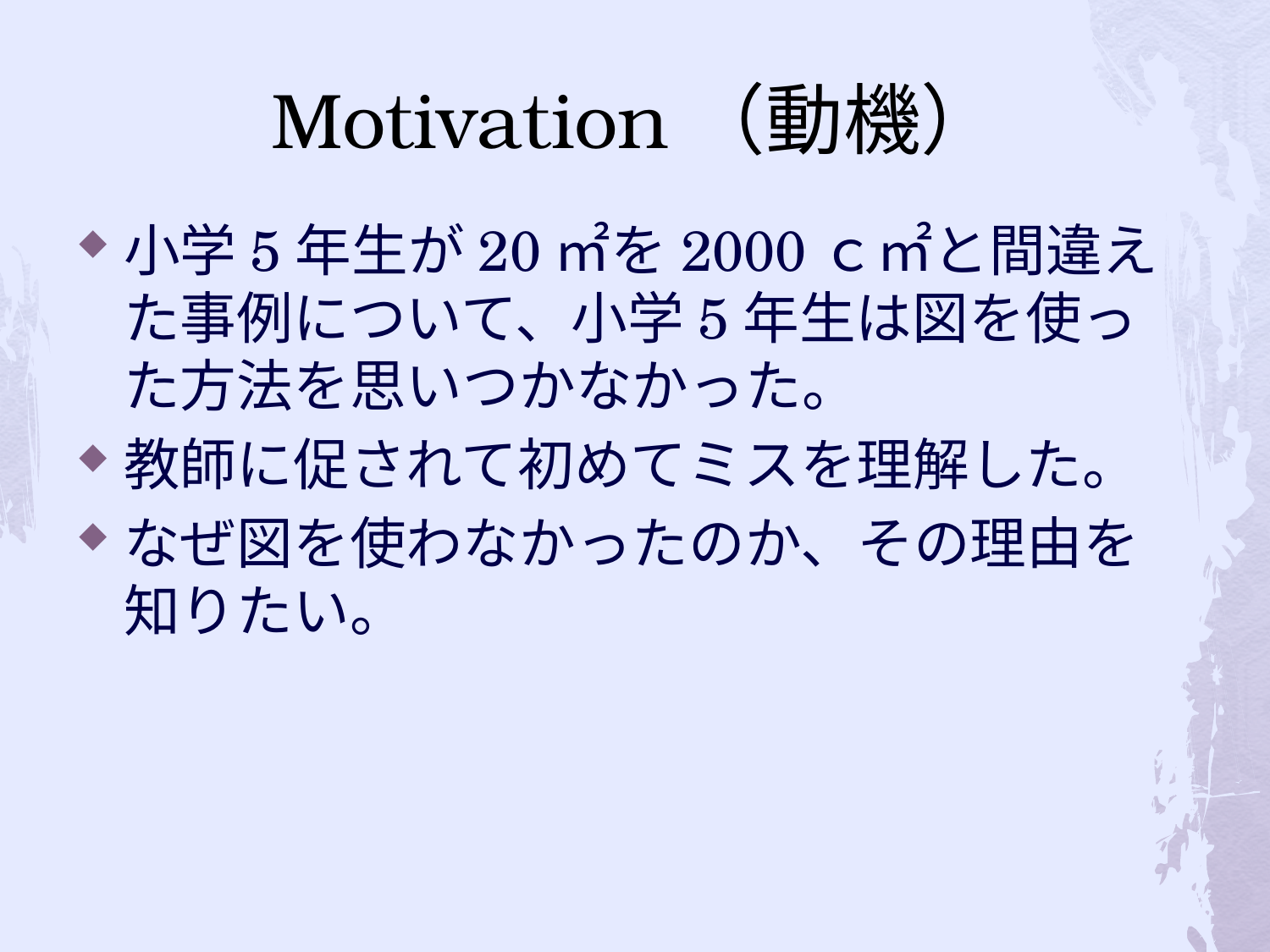

# Motivation（動機）
小学5年生が20㎡を2000ｃ㎡と間違えた事例について、小学5年生は図を使った方法を思いつかなかった。
教師に促されて初めてミスを理解した。
なぜ図を使わなかったのか、その理由を知りたい。